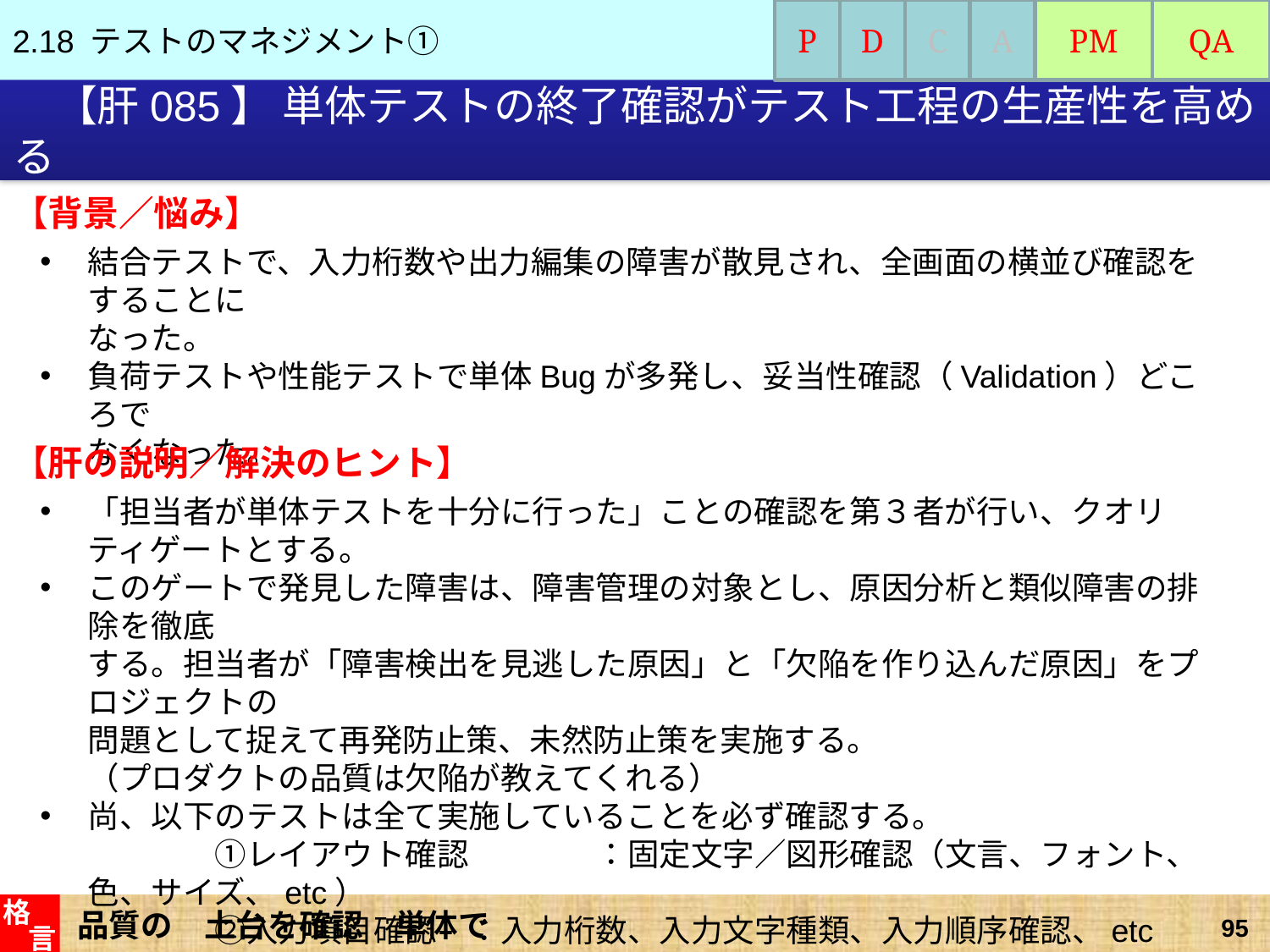

2.18 テストのマネジメント①
P
D
C
A
PM
QA
# 【肝085】 単体テストの終了確認がテスト工程の生産性を高める
【背景／悩み】
結合テストで、入力桁数や出力編集の障害が散見され、全画面の横並び確認をすることに
なった。
負荷テストや性能テストで単体Bugが多発し、妥当性確認（Validation）どころで
なくなった。
【肝の説明／解決のヒント】
「担当者が単体テストを十分に行った」ことの確認を第３者が行い、クオリティゲートとする。
このゲートで発見した障害は、障害管理の対象とし、原因分析と類似障害の排除を徹底
する。担当者が「障害検出を見逃した原因」と「欠陥を作り込んだ原因」をプロジェクトの
問題として捉えて再発防止策、未然防止策を実施する。
（プロダクトの品質は欠陥が教えてくれる）
尚、以下のテストは全て実施していることを必ず確認する。
	①レイアウト確認	：固定文字／図形確認（文言、フォント、色、サイズ、etc）
	②入力項目確認	：入力桁数、入力文字種類、入力順序確認、etc
	③出力項目確認	：出力桁数、出力編集、データマッピング、導出値、
			　 メッセージ内容、ブレーク条件、集計仕様、改頁条件、etc
品質の　土台を確認　単体で
格
言
95